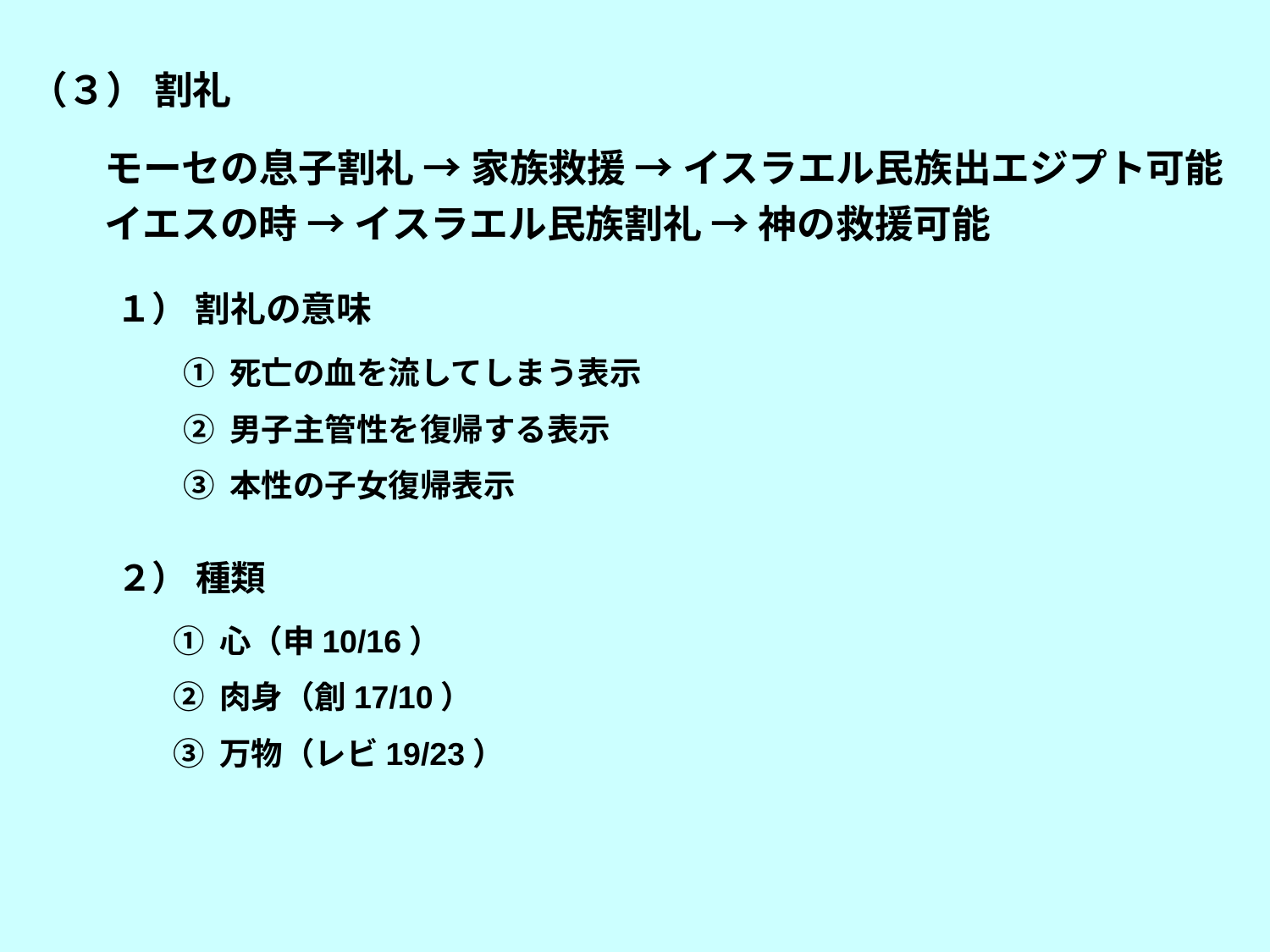

（３） 割礼
モーセの息子割礼 → 家族救援 → イスラエル民族出エジプト可能
イエスの時 → イスラエル民族割礼 → 神の救援可能
１） 割礼の意味
① 死亡の血を流してしまう表示
② 男子主管性を復帰する表示
③ 本性の子女復帰表示
２） 種類
① 心（申10/16）
② 肉身（創17/10）
③ 万物（レビ19/23）